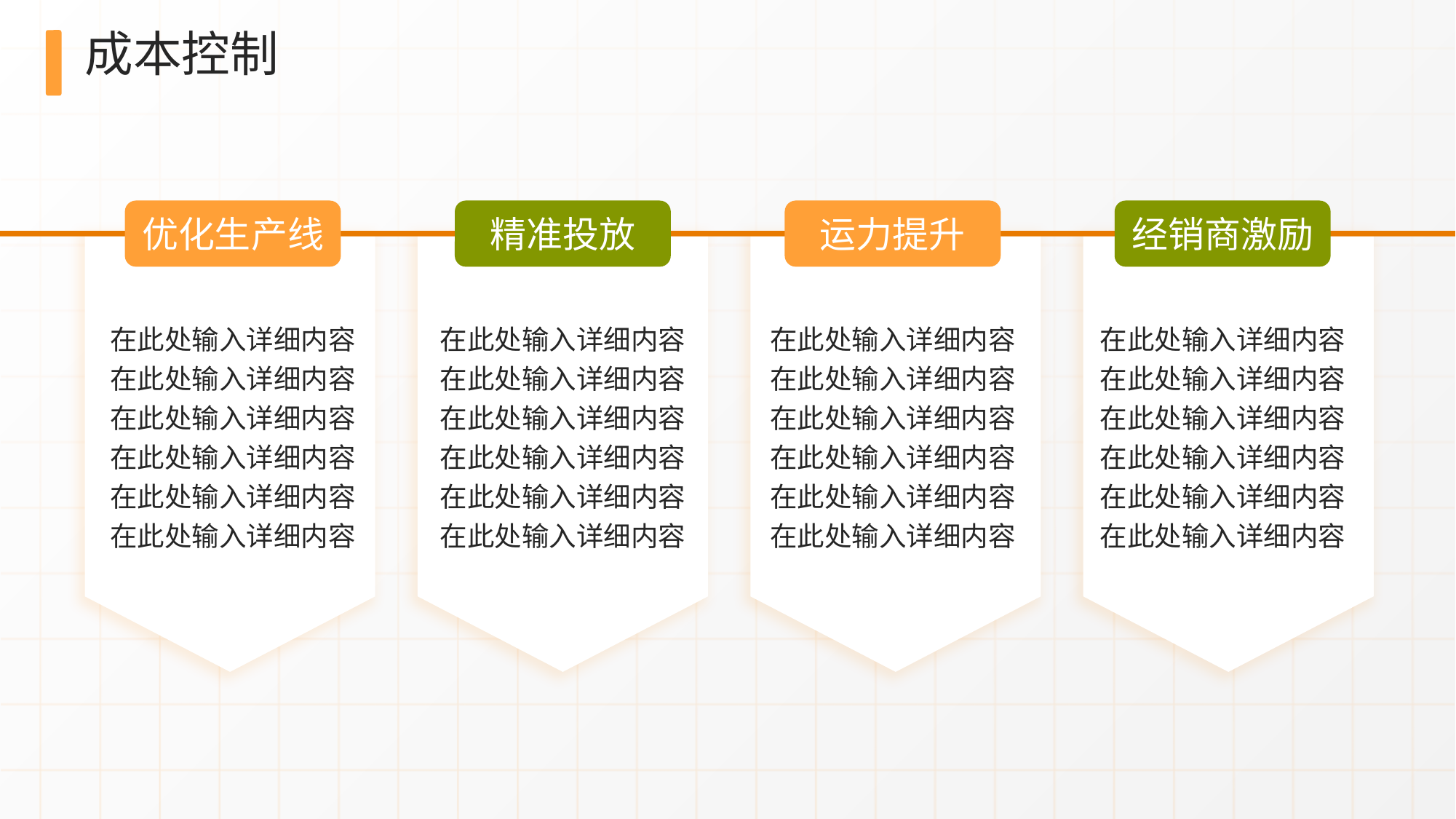

# 成本控制

优化生产线
精准投放
运力提升
经销商激励

在此处输入详细内容在此处输入详细内容在此处输入详细内容在此处输入详细内容在此处输入详细内容在此处输入详细内容
在此处输入详细内容在此处输入详细内容在此处输入详细内容在此处输入详细内容在此处输入详细内容在此处输入详细内容
在此处输入详细内容在此处输入详细内容在此处输入详细内容在此处输入详细内容在此处输入详细内容在此处输入详细内容
在此处输入详细内容在此处输入详细内容在此处输入详细内容在此处输入详细内容在此处输入详细内容在此处输入详细内容